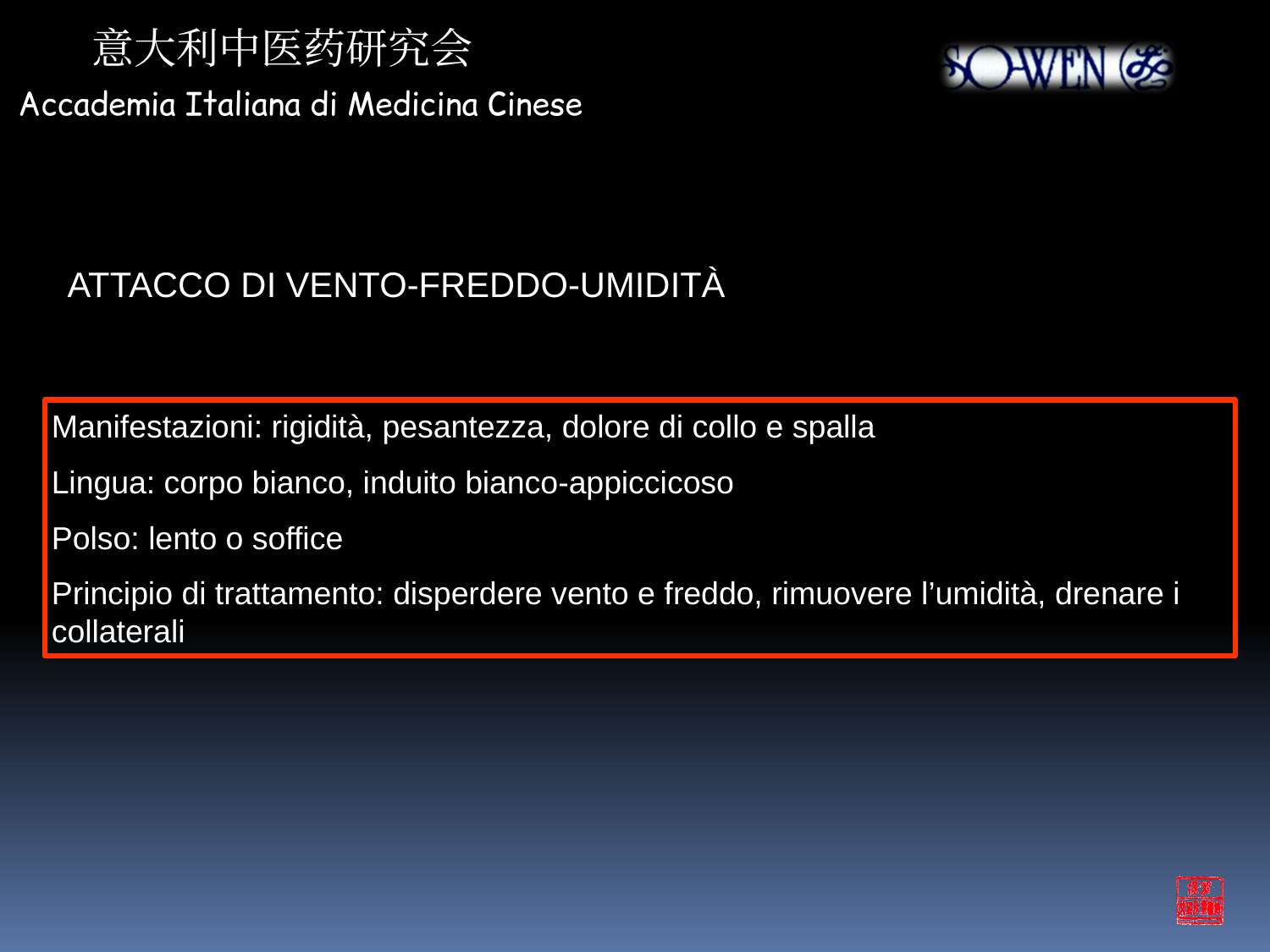

意大利中医药研究会
Accademia Italiana di Medicina Cinese
ATTACCO DI VENTO-FREDDO-UMIDITÀ
Manifestazioni: rigidità, pesantezza, dolore di collo e spalla
Lingua: corpo bianco, induito bianco-appiccicoso
Polso: lento o soffice
Principio di trattamento: disperdere vento e freddo, rimuovere l’umidità, drenare i collaterali